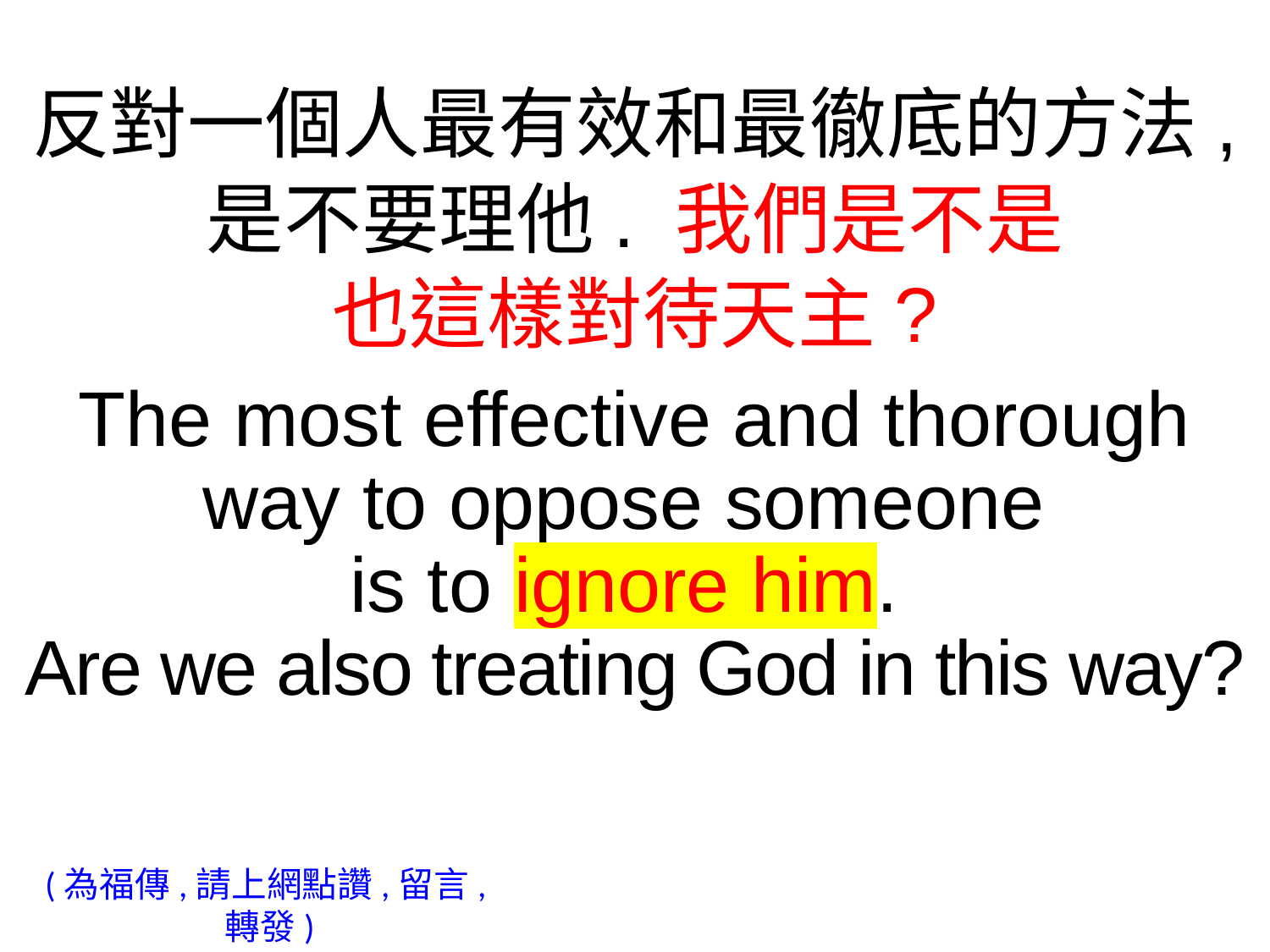

反對一個人最有效和最徹底的方法,
是不要理他. 我們是不是
也這樣對待天主?
The most effective and thorough way to oppose someone
is to ignore him.
Are we also treating God in this way?

(為福傳,請上網點讚,留言,轉發)